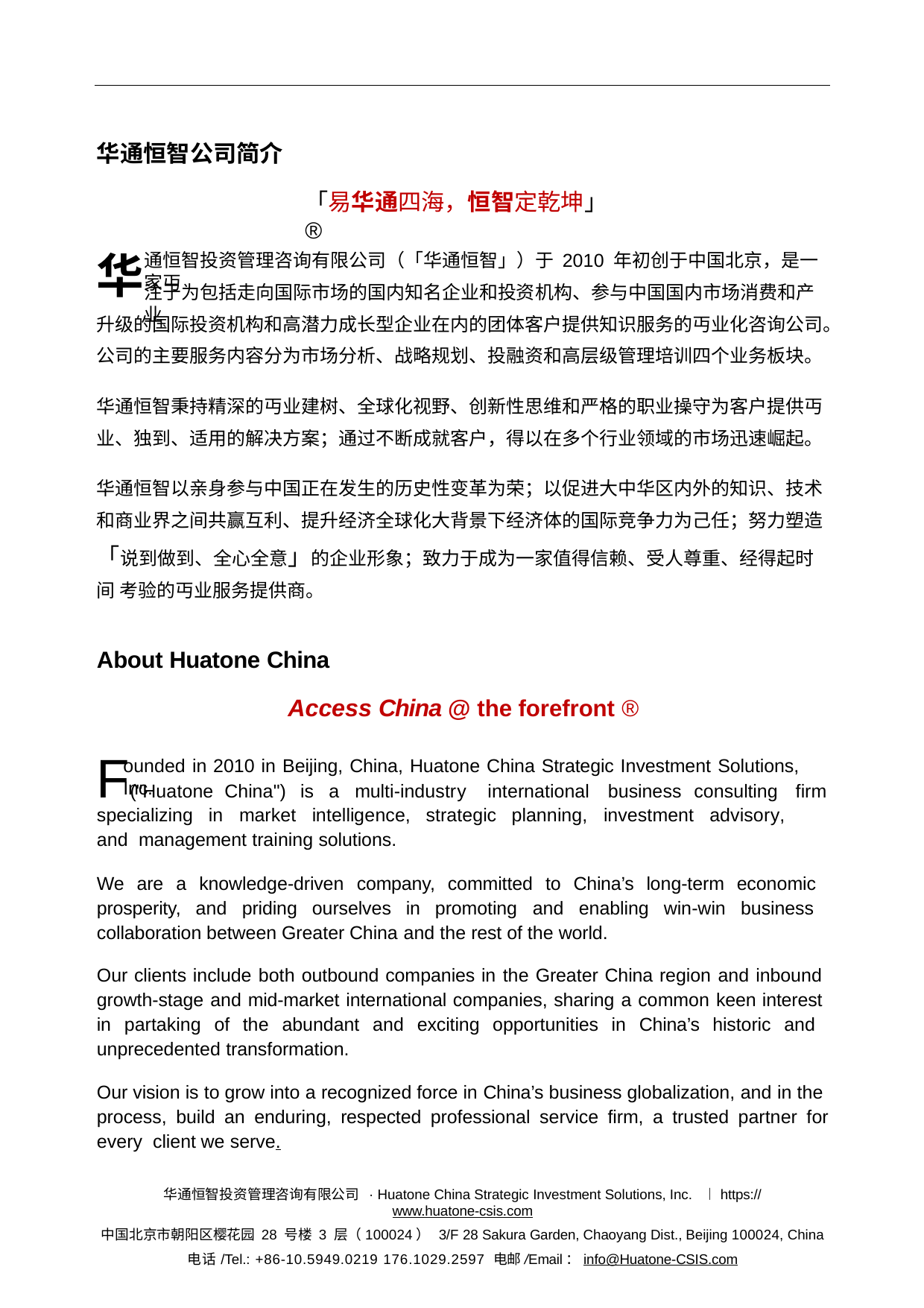

华通恒智公司简介
「易华通四海，恒智定乾坤」®
华
通恒智投资管理咨询有限公司（「华通恒智」）于 2010 年初创于中国北京，是一家丏
注于为包括走向国际市场的国内知名企业和投资机构、参与中国国内市场消费和产业
升级的国际投资机构和高潜力成长型企业在内的团体客户提供知识服务的丏业化咨询公司。 公司的主要服务内容分为市场分析、战略规划、投融资和高层级管理培训四个业务板块。
华通恒智秉持精深的丏业建树、全球化视野、创新性思维和严格的职业操守为客户提供丏 业、独到、适用的解决方案；通过不断成就客户，得以在多个行业领域的市场迅速崛起。
华通恒智以亲身参与中国正在发生的历史性变革为荣；以促进大中华区内外的知识、技术 和商业界之间共赢互利、提升经济全球化大背景下经济体的国际竞争力为己任；努力塑造
「说到做到、全心全意」的企业形象；致力于成为一家值得信赖、受人尊重、经得起时间 考验的丏业服务提供商。

About Huatone China
Access China @ the forefront ®
F("Huatone	China")	is	a	multi-industry	international	business	consulting	firm
ounded in 2010 in Beijing, China, Huatone China Strategic Investment Solutions, Inc.
specializing	in	market	intelligence,	strategic	planning,	investment	advisory,	and  management training solutions.
We are a knowledge-driven company, committed to China’s long-term economic  prosperity, and priding ourselves in promoting and enabling win-win business  collaboration between Greater China and the rest of the world.
Our clients include both outbound companies in the Greater China region and inbound  growth-stage and mid-market international companies, sharing a common keen interest  in partaking of the abundant and exciting opportunities in China’s historic and  unprecedented transformation.
Our vision is to grow into a recognized force in China’s business globalization, and in the  process, build an enduring, respected professional service firm, a trusted partner for every  client we serve.

华通恒智投资管理咨询有限公司 · Huatone China Strategic Investment Solutions, Inc. ︱https://www.huatone-csis.com
中国北京市朝阳区樱花园 28 号楼 3 层（100024） 3/F 28 Sakura Garden, Chaoyang Dist., Beijing 100024, China
电话/Tel.: +86-10.5949.0219 176.1029.2597 电邮/Email：info@Huatone-CSIS.com